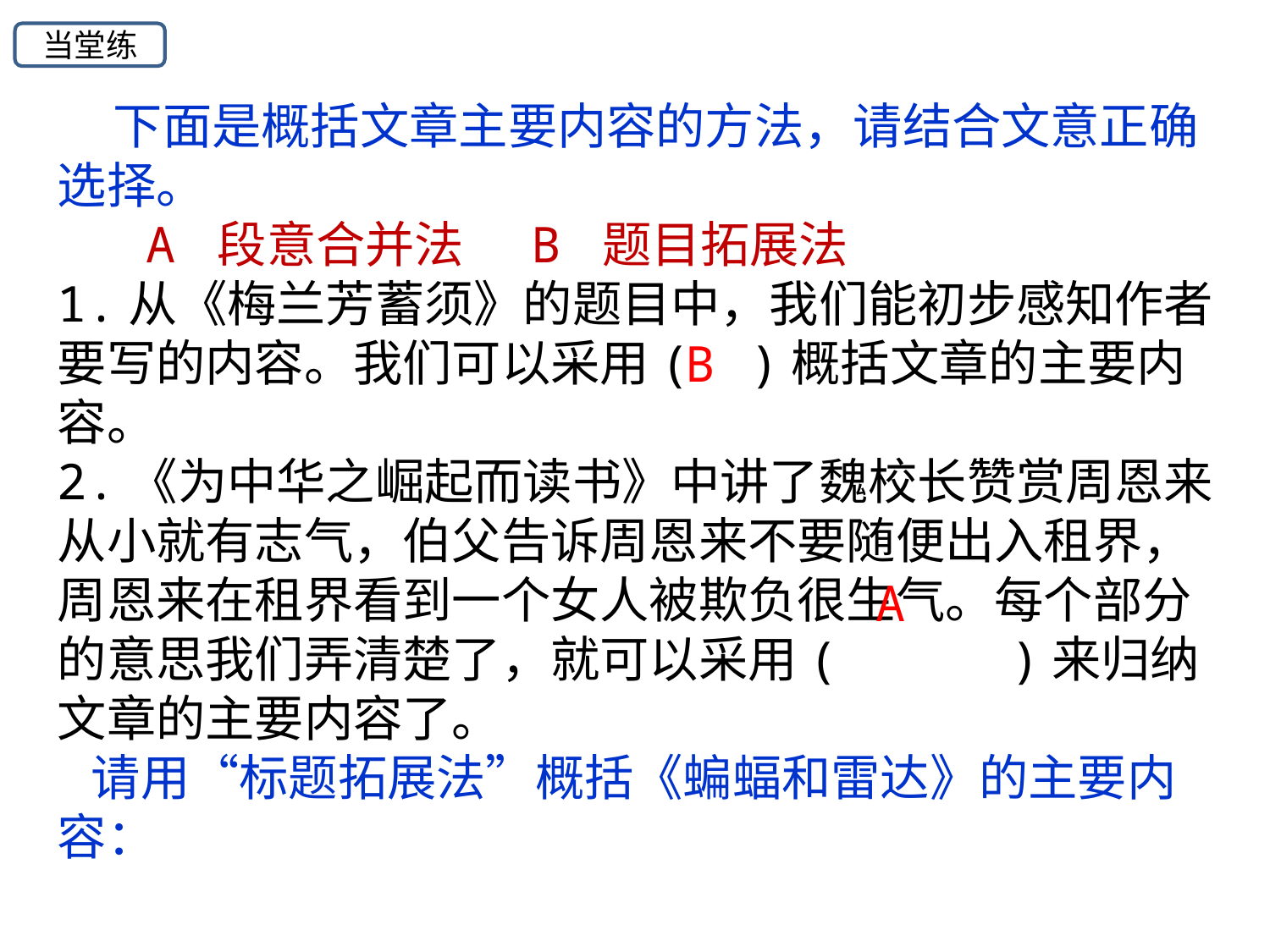

当堂练
    下面是概括文章主要内容的方法，请结合文意正确选择。
   A 段意合并法     B 题目拓展法
1.从《梅兰芳蓄须》的题目中，我们能初步感知作者要写的内容。我们可以采用(  )概括文章的主要内容。
2.《为中华之崛起而读书》中讲了魏校长赞赏周恩来从小就有志气，伯父告诉周恩来不要随便出入租界，周恩来在租界看到一个女人被欺负很生气。每个部分的意思我们弄清楚了，就可以采用(　　　)来归纳文章的主要内容了。
  请用“标题拓展法”概括《蝙蝠和雷达》的主要内容：
B
A